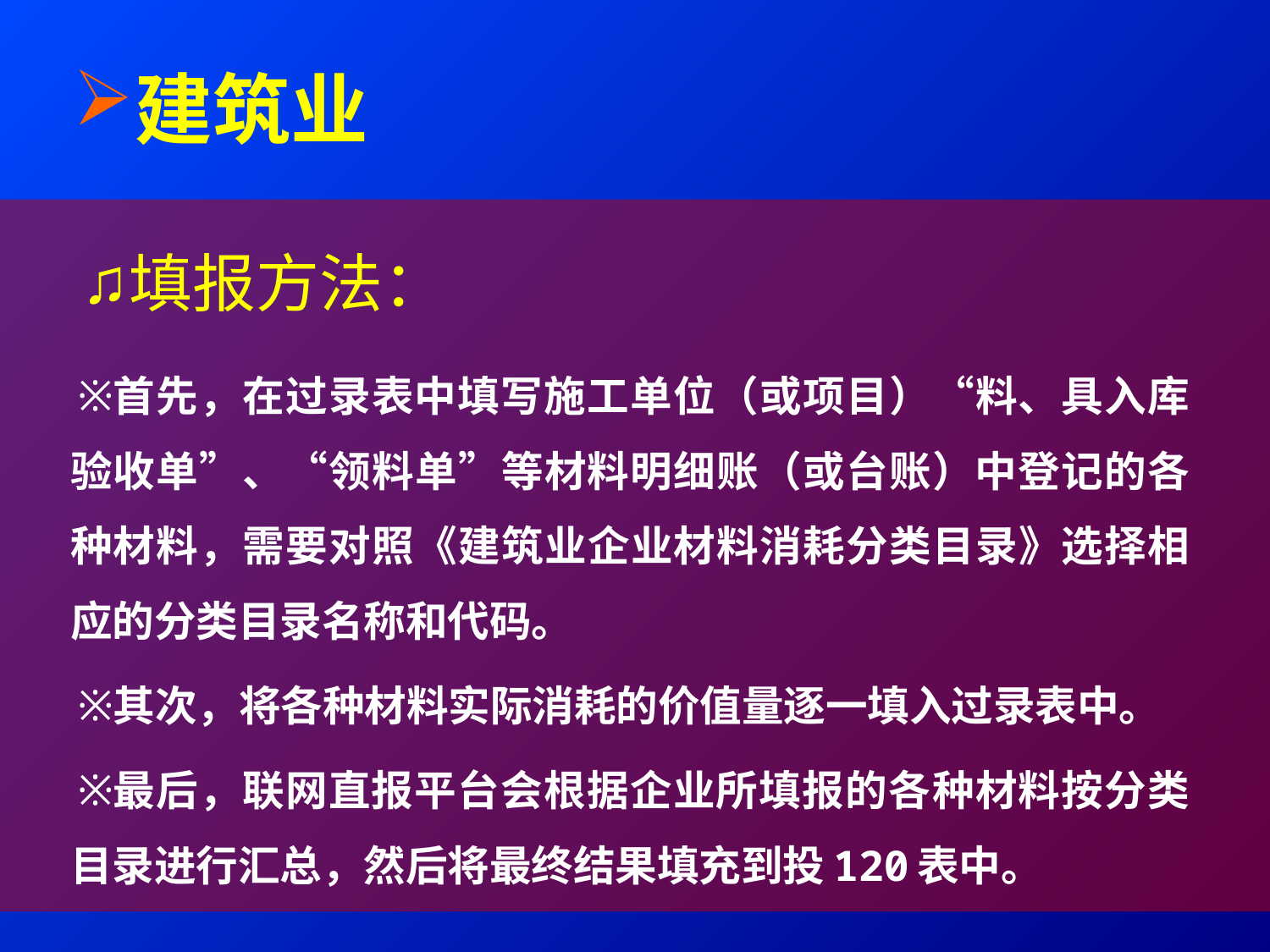

建筑业

填报方法：
首先，在过录表中填写施工单位（或项目）“料、具入库验收单”、“领料单”等材料明细账（或台账）中登记的各种材料，需要对照《建筑业企业材料消耗分类目录》选择相应的分类目录名称和代码。
其次，将各种材料实际消耗的价值量逐一填入过录表中。
最后，联网直报平台会根据企业所填报的各种材料按分类目录进行汇总，然后将最终结果填充到投120表中。